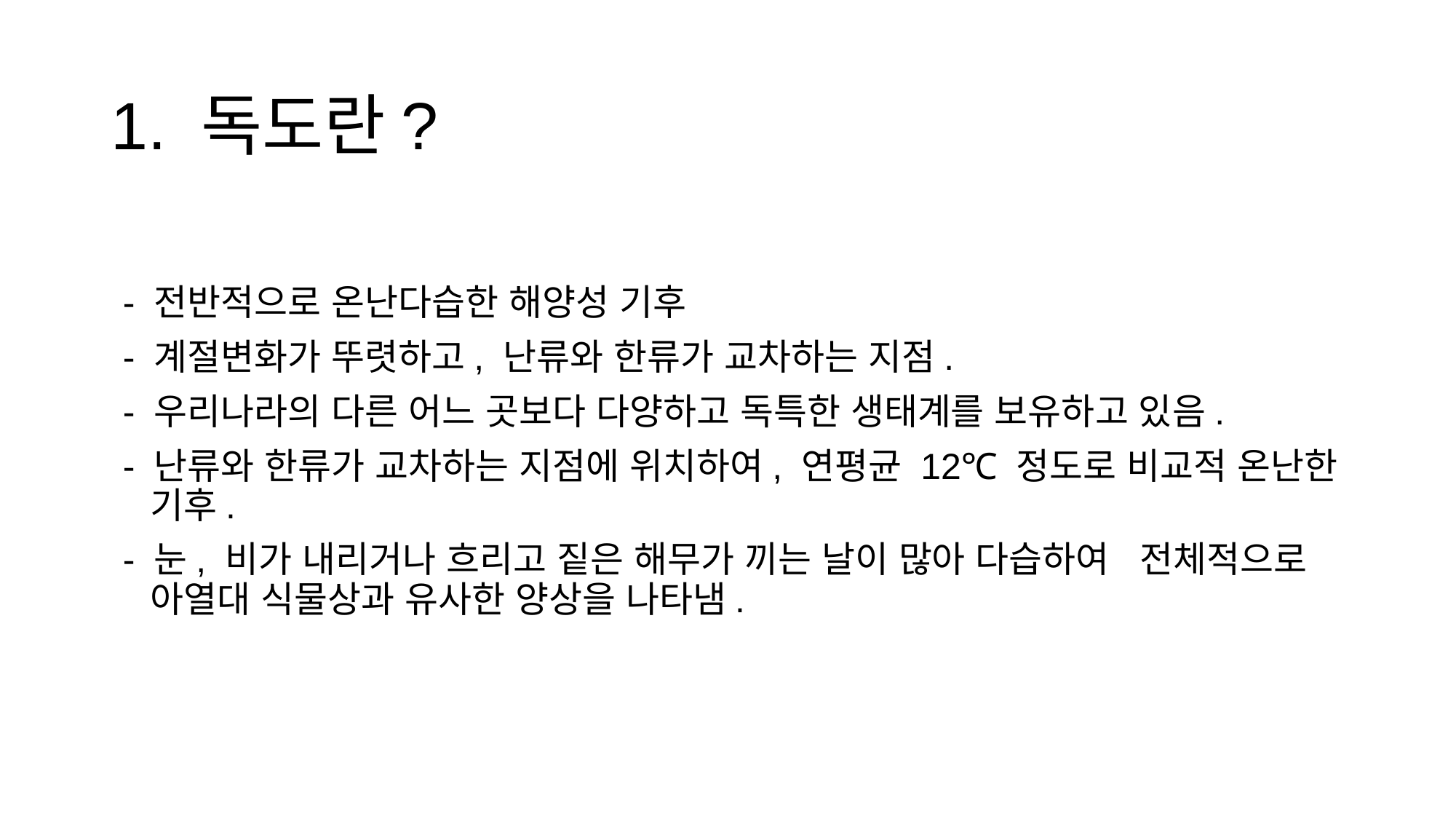

# 1. 독도란?
- 전반적으로 온난다습한 해양성 기후
- 계절변화가 뚜렷하고, 난류와 한류가 교차하는 지점.
- 우리나라의 다른 어느 곳보다 다양하고 독특한 생태계를 보유하고 있음.
- 난류와 한류가 교차하는 지점에 위치하여, 연평균 12℃ 정도로 비교적 온난한 기후.
- 눈, 비가 내리거나 흐리고 짙은 해무가 끼는 날이 많아 다습하여   전체적으로 아열대 식물상과 유사한 양상을 나타냄.